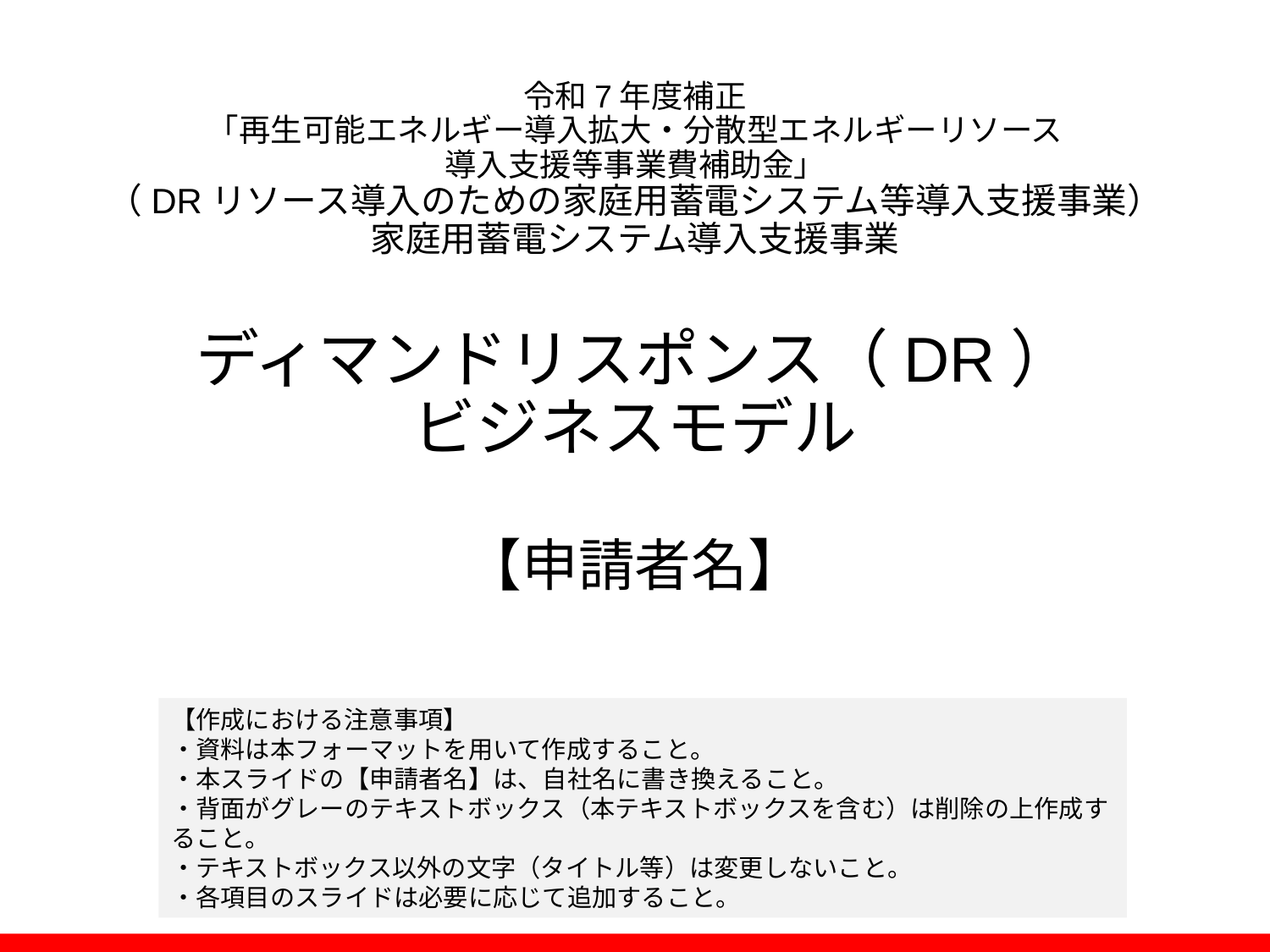

# 令和7年度補正 「再生可能エネルギー導入拡大・分散型エネルギーリソース 導入支援等事業費補助金」 （DRリソース導入のための家庭用蓄電システム等導入支援事業） 家庭用蓄電システム導入支援事業 ディマンドリスポンス（DR） ビジネスモデル
【申請者名】
【作成における注意事項】
・資料は本フォーマットを用いて作成すること。
・本スライドの【申請者名】は、自社名に書き換えること。
・背面がグレーのテキストボックス（本テキストボックスを含む）は削除の上作成すること。
・テキストボックス以外の文字（タイトル等）は変更しないこと。
・各項目のスライドは必要に応じて追加すること。